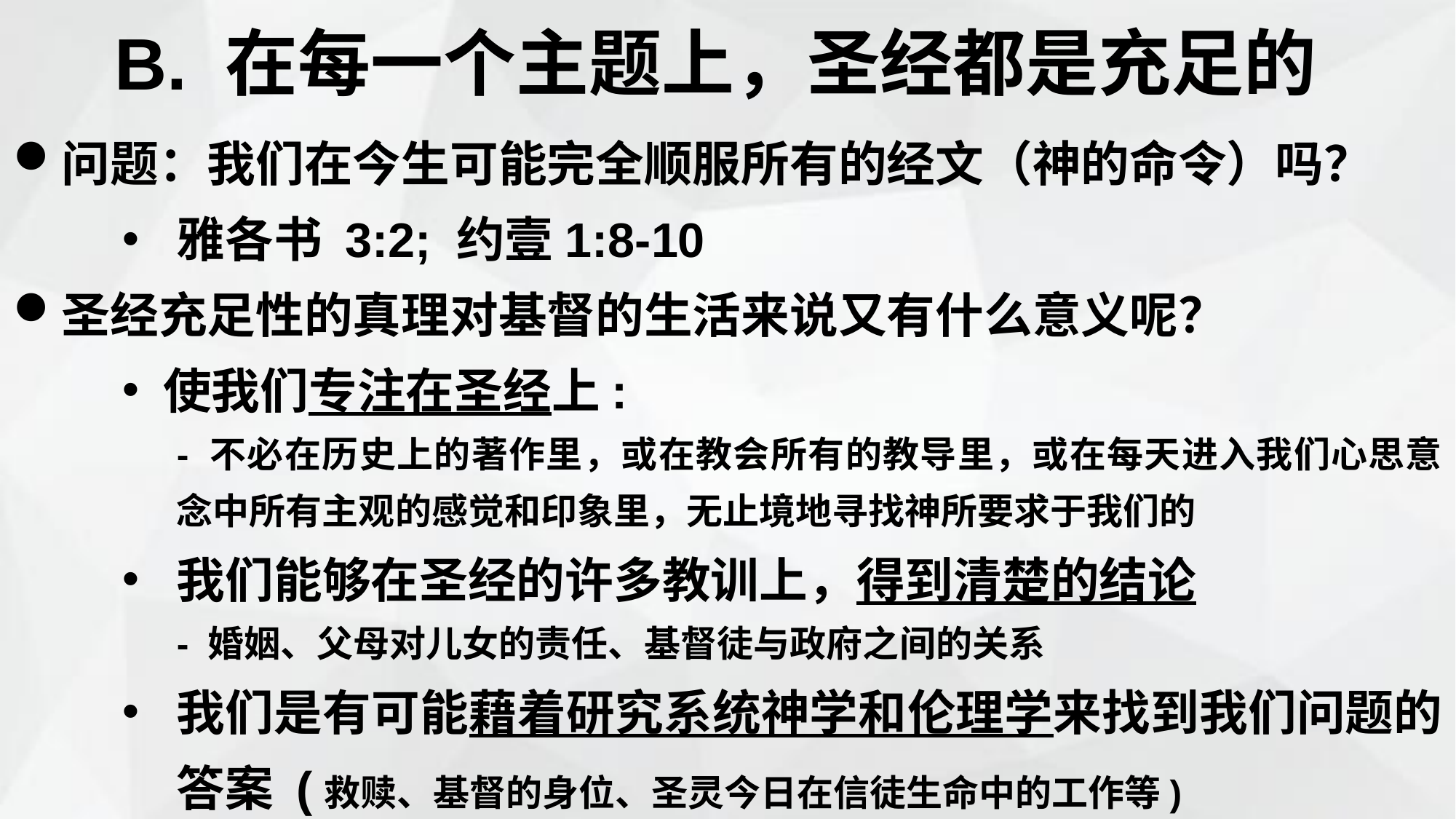

B. 在每一个主题上，圣经都是充足的
问题：我们在今生可能完全顺服所有的经文（神的命令）吗？
雅各书 3:2; 约壹1:8-10
圣经充足性的真理对基督的生活来说又有什么意义呢？
使我们专注在圣经上:
- 不必在历史上的著作里，或在教会所有的教导里，或在每天进入我们心思意念中所有主观的感觉和印象里，无止境地寻找神所要求于我们的
我们能够在圣经的许多教训上，得到清楚的结论
- 婚姻、父母对儿女的责任、基督徒与政府之间的关系
我们是有可能藉着研究系统神学和伦理学来找到我们问题的答案 (救赎、基督的身位、圣灵今日在信徒生命中的工作等)

6